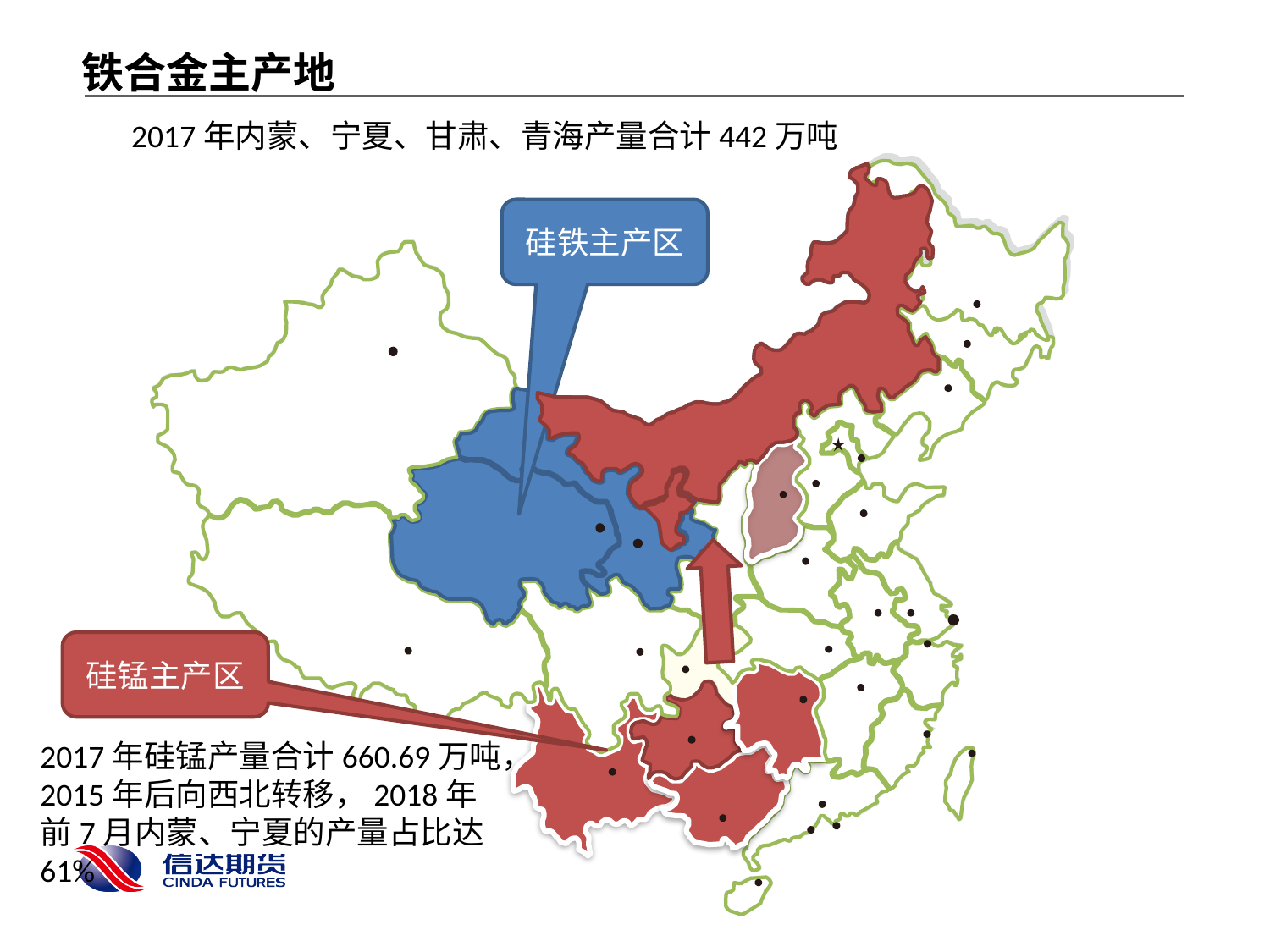

铁合金主产地
2017年内蒙、宁夏、甘肃、青海产量合计442万吨

硅铁主产区

硅锰主产区
2017年硅锰产量合计660.69万吨，2015年后向西北转移，2018年前7月内蒙、宁夏的产量占比达61%